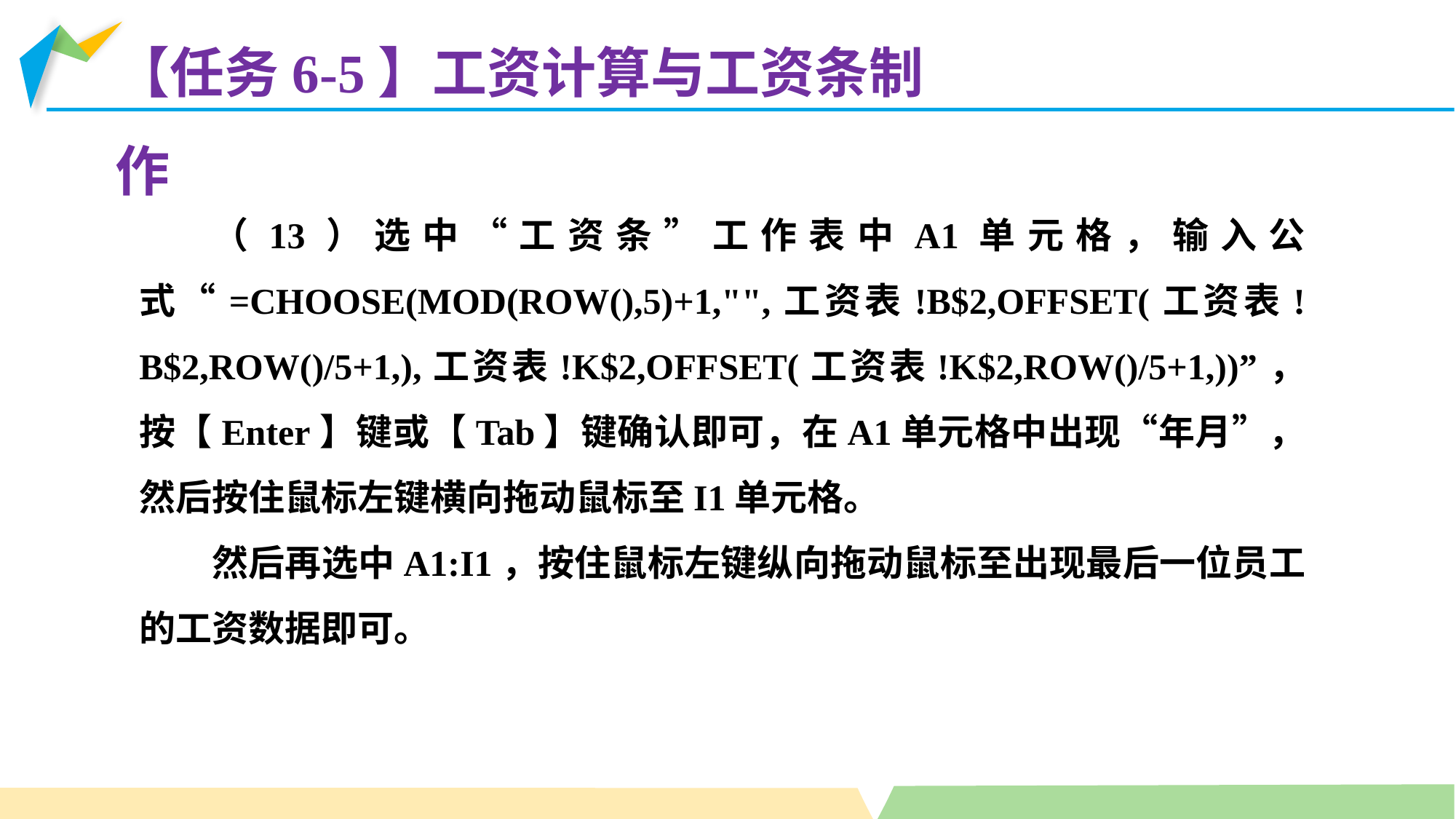

【任务6-5】工资计算与工资条制作
（13）选中“工资条”工作表中A1单元格，输入公式“=CHOOSE(MOD(ROW(),5)+1,"",工资表!B$2,OFFSET(工资表!B$2,ROW()/5+1,),工资表!K$2,OFFSET(工资表!K$2,ROW()/5+1,))”，按【Enter】键或【Tab】键确认即可，在A1单元格中出现“年月”，然后按住鼠标左键横向拖动鼠标至I1单元格。
然后再选中A1:I1，按住鼠标左键纵向拖动鼠标至出现最后一位员工的工资数据即可。